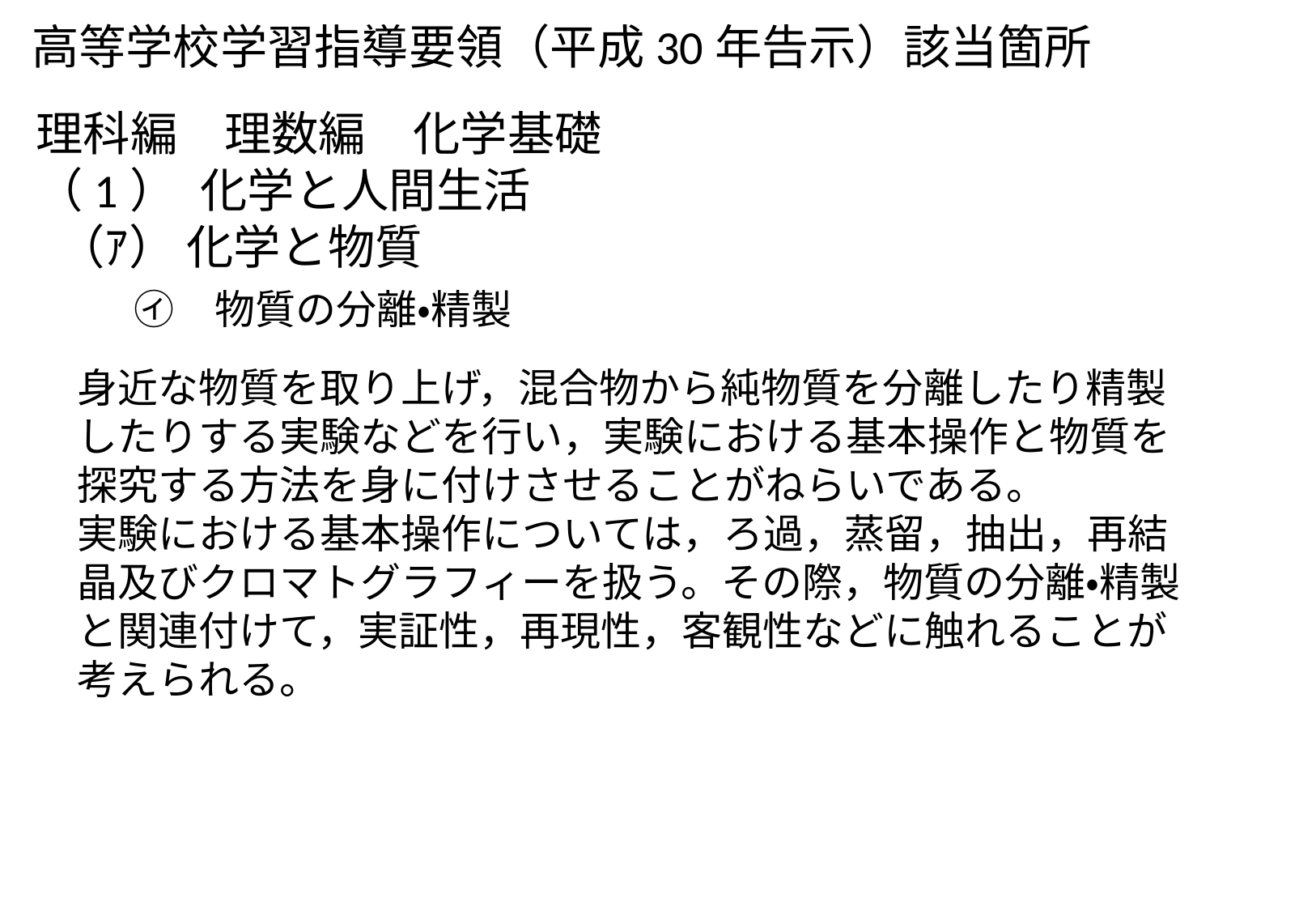

高等学校学習指導要領（平成30年告示）該当箇所
理科編　理数編　化学基礎
（1） 化学と人間生活
 （ｱ） 化学と物質

　㋑　物質の分離・精製
身近な物質を取り上げ，混合物から純物質を分離したり精製したりする実験などを行い，実験における基本操作と物質を探究する方法を身に付けさせることがねらいである。
実験における基本操作については，ろ過，蒸留，抽出，再結晶及びクロマトグラフィーを扱う。その際，物質の分離・精製と関連付けて，実証性，再現性，客観性などに触れることが考えられる。